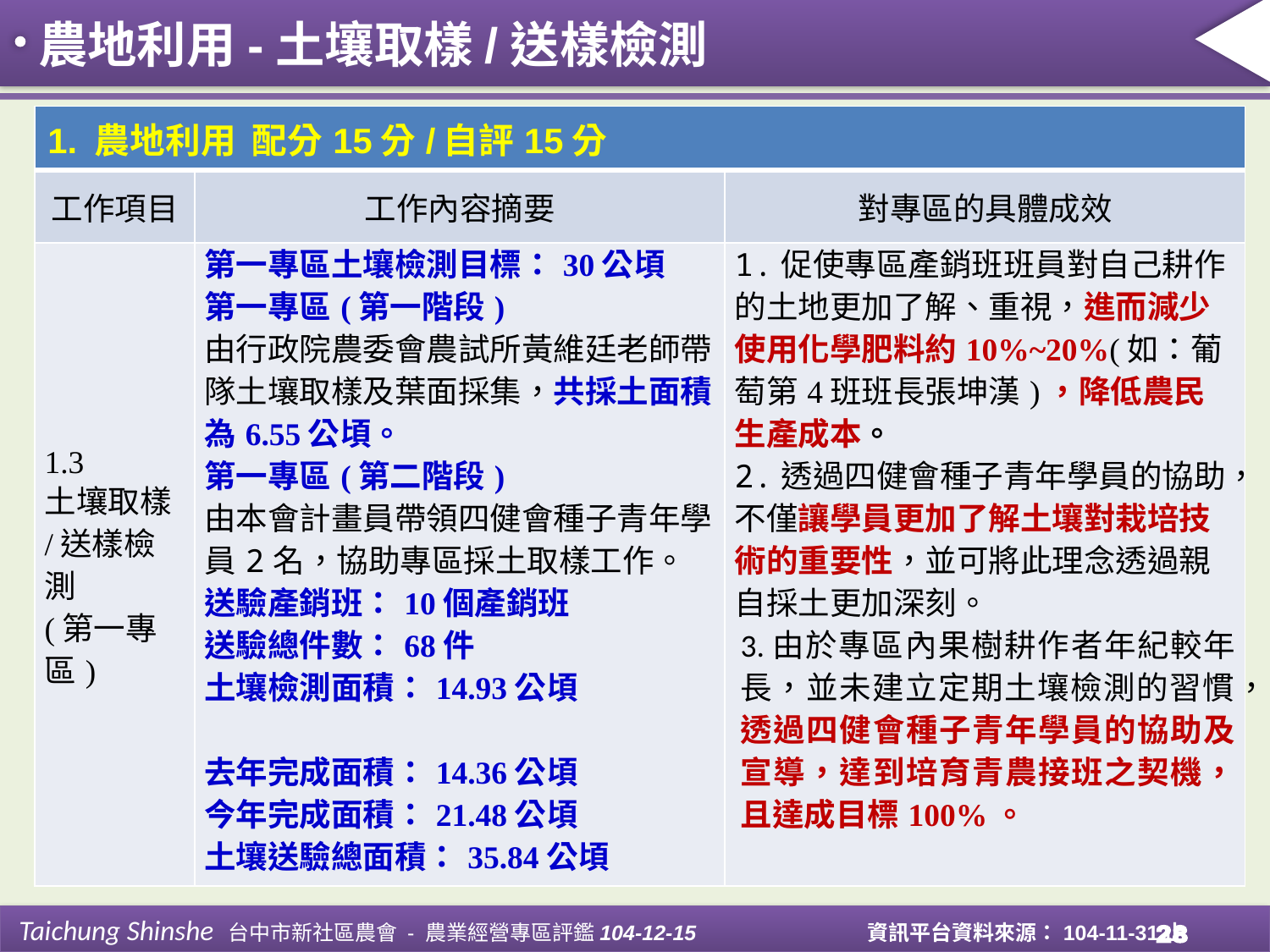

農地利用-土壤取樣/送樣檢測

| 1. 農地利用 配分15分/自評15分 |  |  |
| --- | --- | --- |
| 工作項目 | 工作內容摘要 | 對專區的具體成效 |
| 1.3 土壤取樣/送樣檢測 (第一專區) | 第一專區土壤檢測目標：30公頃 第一專區(第一階段) 由行政院農委會農試所黃維廷老師帶隊土壤取樣及葉面採集，共採土面積為6.55公頃。 第一專區(第二階段) 由本會計畫員帶領四健會種子青年學員2名，協助專區採土取樣工作。 送驗產銷班：10個產銷班 送驗總件數：68件 土壤檢測面積：14.93公頃 去年完成面積：14.36公頃 今年完成面積：21.48公頃 土壤送驗總面積：35.84公頃 | 1.促使專區產銷班班員對自己耕作的土地更加了解、重視，進而減少使用化學肥料約10%~20%(如：葡萄第4班班長張坤漢)，降低農民生產成本。 2.透過四健會種子青年學員的協助，不僅讓學員更加了解土壤對栽培技術的重要性，並可將此理念透過親自採土更加深刻。 3.由於專區內果樹耕作者年紀較年長，並未建立定期土壤檢測的習慣，透過四健會種子青年學員的協助及宣導，達到培育青農接班之契機，且達成目標100%。 |